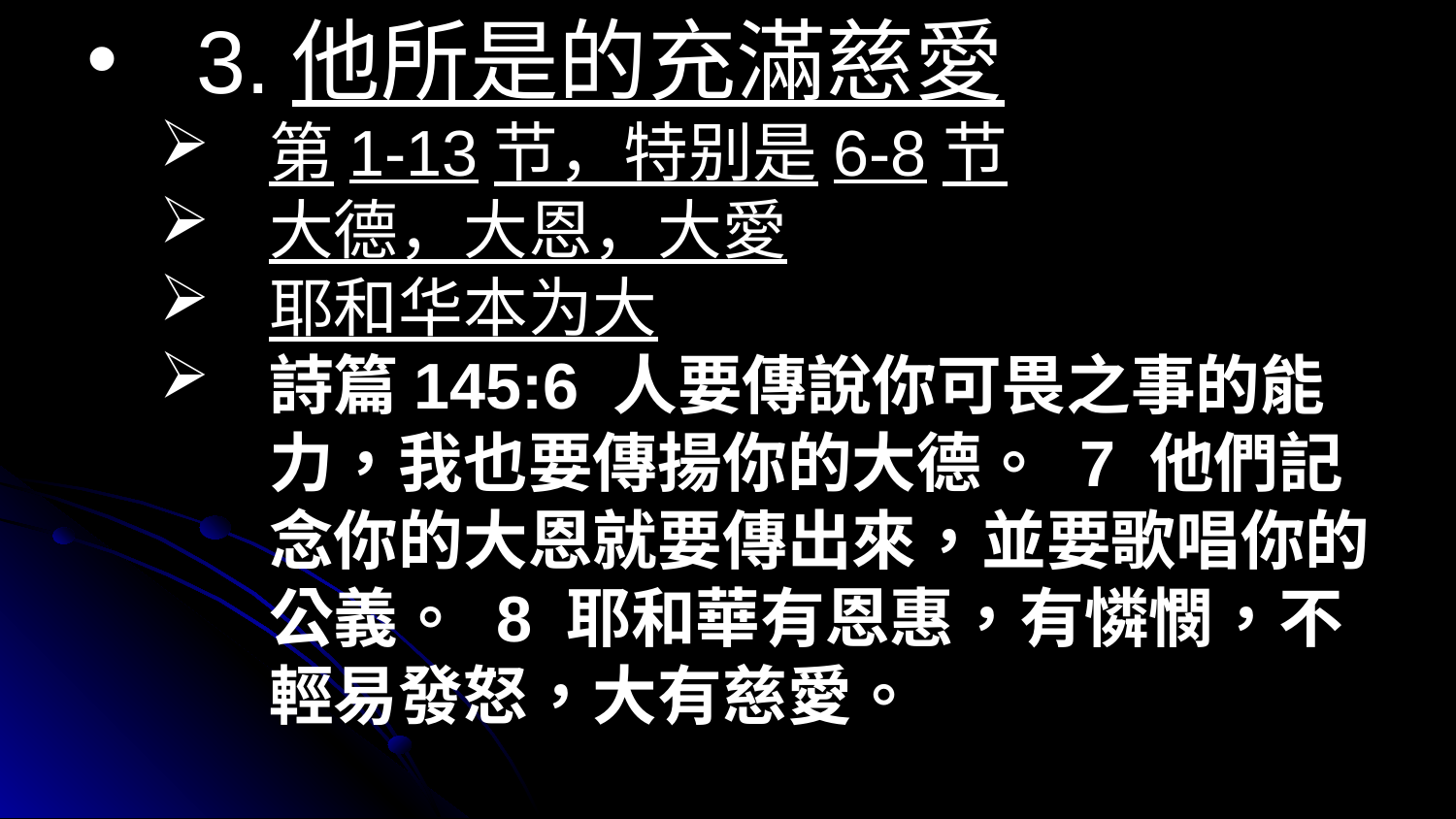

3.他所是的充滿慈愛
第1-13节，特别是6-8节
大德，大恩，大愛
耶和华本为大
詩篇145:6 人要傳說你可畏之事的能力，我也要傳揚你的大德。 7 他們記念你的大恩就要傳出來，並要歌唱你的公義。 8 耶和華有恩惠，有憐憫，不輕易發怒，大有慈愛。